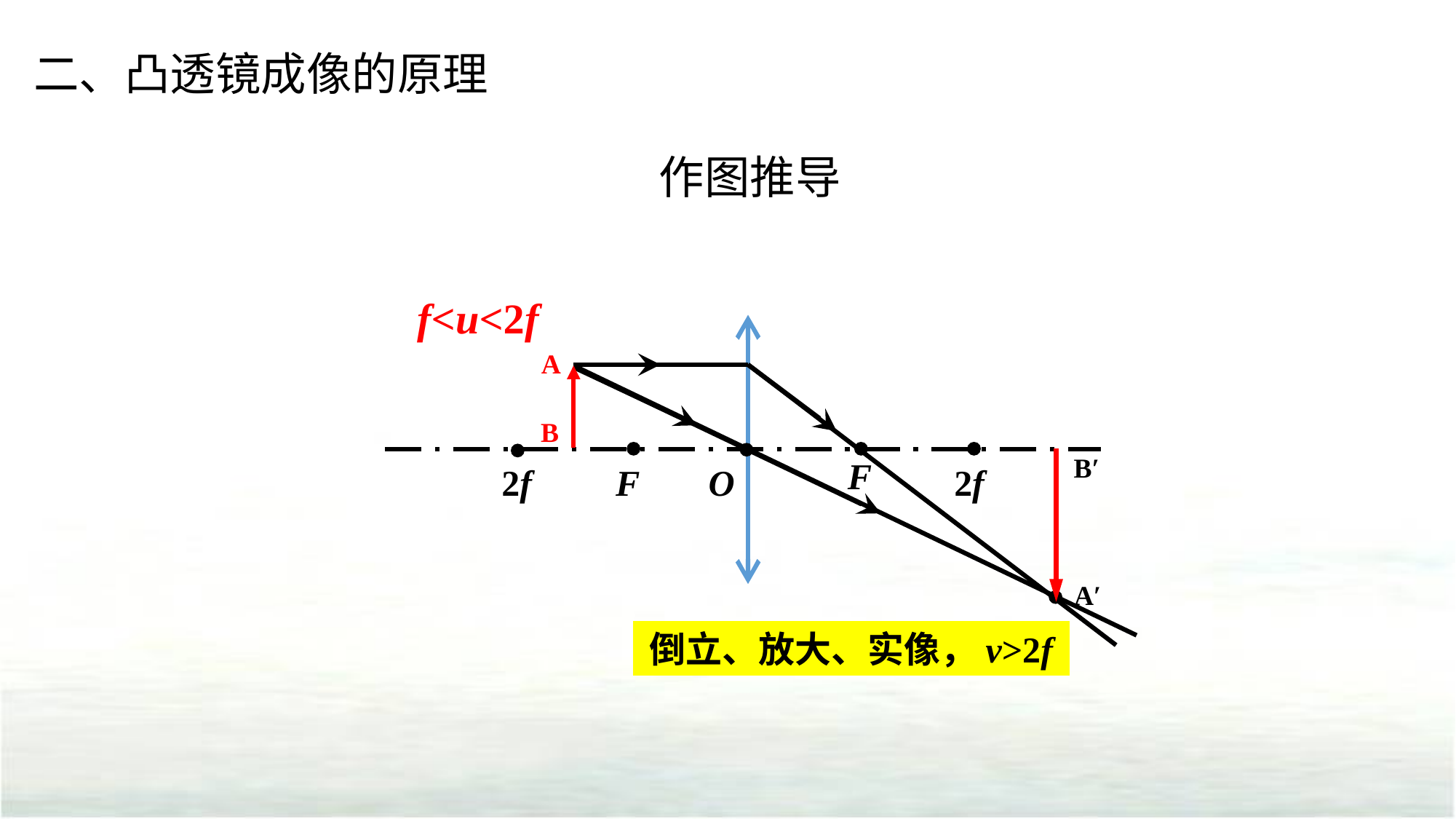

二、凸透镜成像的原理
作图推导
f<u<2f
A
B

F
O
2f
F
2f

A′

B′
倒立、放大、实像，v>2f